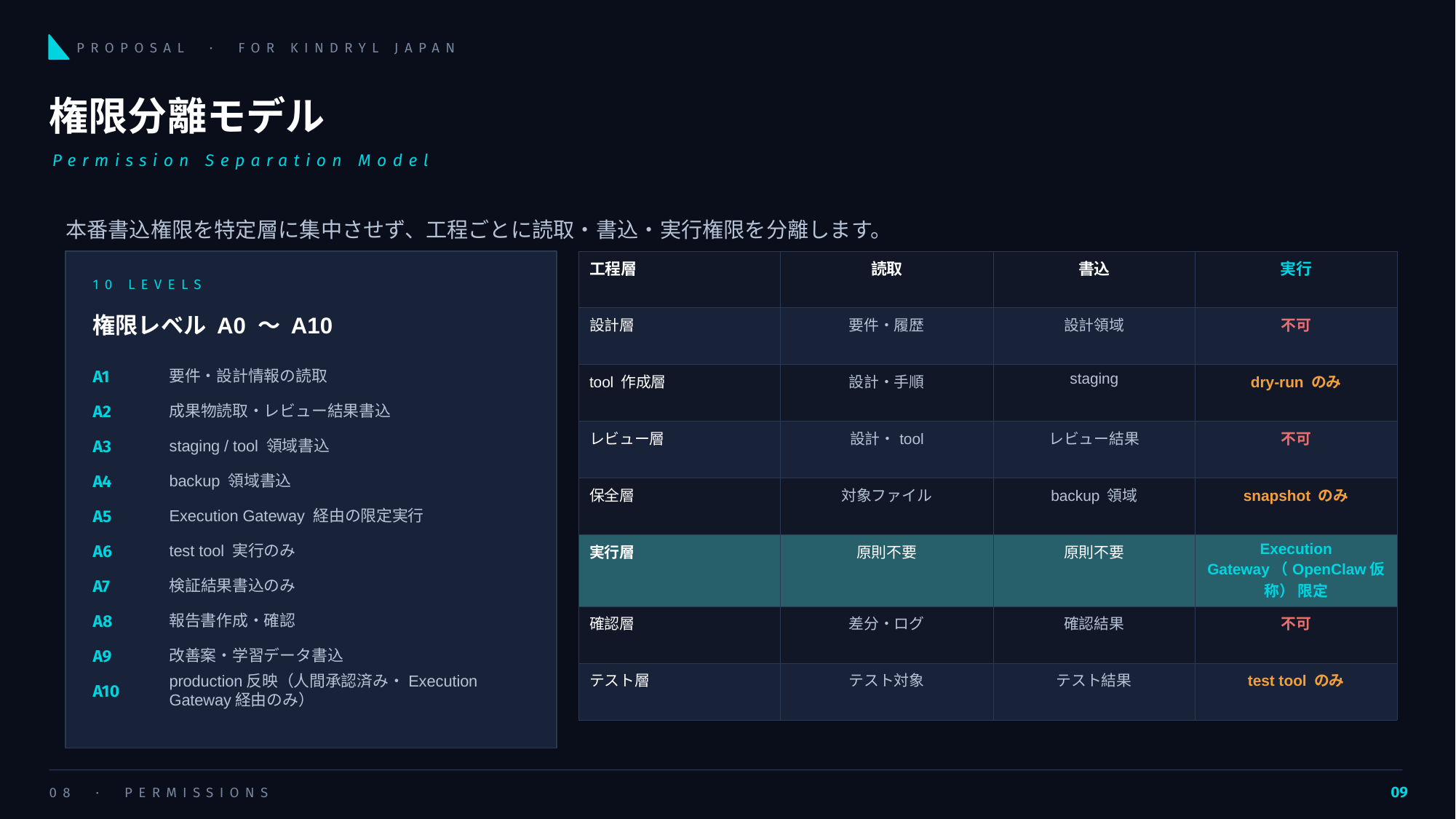

PROPOSAL  ·  FOR KINDRYL JAPAN

権限分離モデル
Permission Separation Model
本番書込権限を特定層に集中させず、工程ごとに読取・書込・実行権限を分離します。

| 工程層 | 読取 | 書込 | 実行 |
| --- | --- | --- | --- |
| 設計層 | 要件・履歴 | 設計領域 | 不可 |
| tool 作成層 | 設計・手順 | staging | dry-run のみ |
| レビュー層 | 設計・tool | レビュー結果 | 不可 |
| 保全層 | 対象ファイル | backup 領域 | snapshot のみ |
| 実行層 | 原則不要 | 原則不要 | Execution Gateway（OpenClaw仮称） 限定 |
| 確認層 | 差分・ログ | 確認結果 | 不可 |
| テスト層 | テスト対象 | テスト結果 | test tool のみ |
10 LEVELS
権限レベル A0 〜 A10
A1
要件・設計情報の読取
A2
成果物読取・レビュー結果書込
A3
staging / tool 領域書込
A4
backup 領域書込
A5
Execution Gateway 経由の限定実行
A6
test tool 実行のみ
A7
検証結果書込のみ
A8
報告書作成・確認
A9
改善案・学習データ書込
A10
production反映（人間承認済み・Execution Gateway経由のみ）

08  ·  PERMISSIONS
09